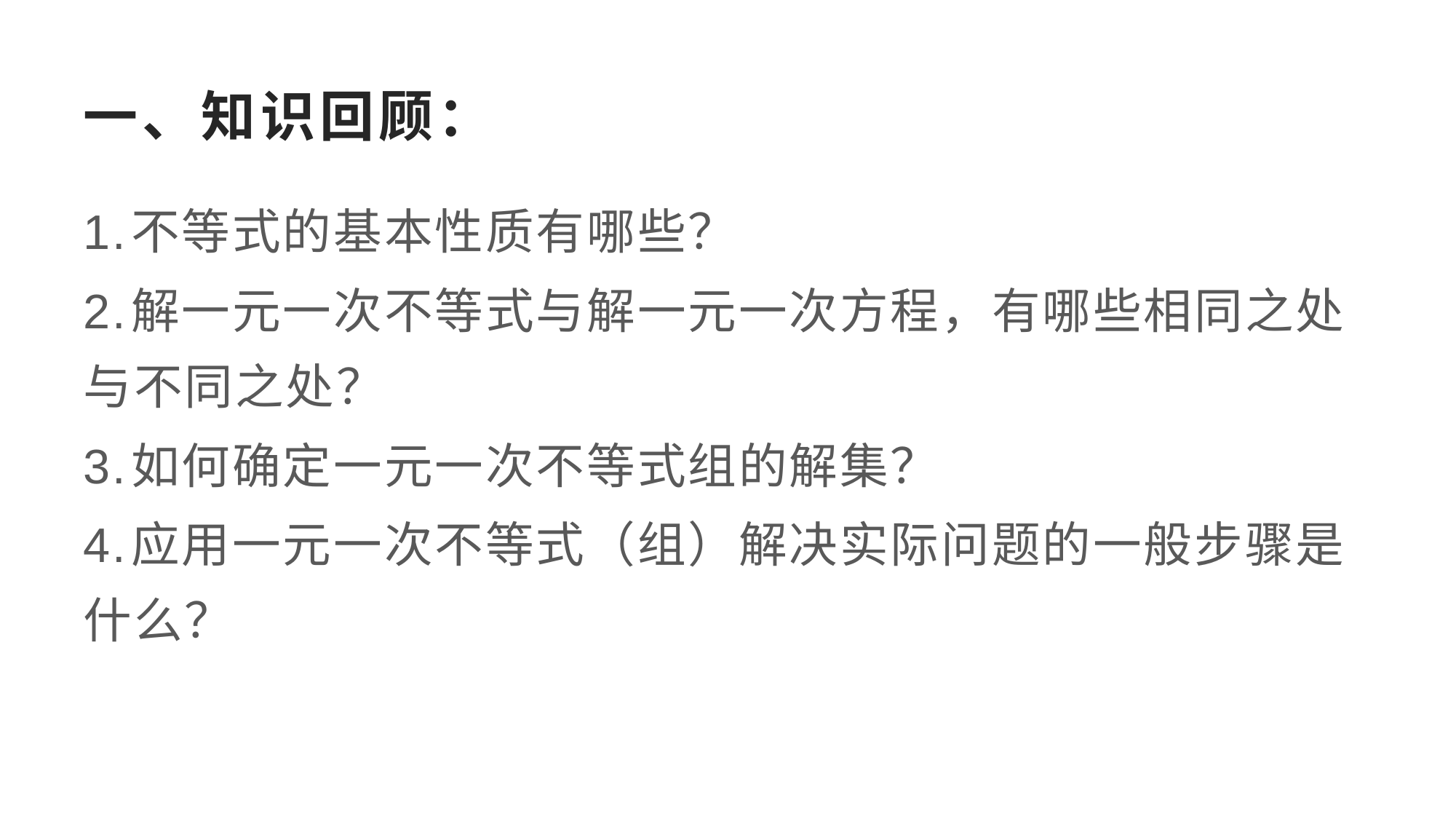

# 一、知识回顾：
1.不等式的基本性质有哪些？
2.解一元一次不等式与解一元一次方程，有哪些相同之处与不同之处？
3.如何确定一元一次不等式组的解集？
4.应用一元一次不等式（组）解决实际问题的一般步骤是什么？